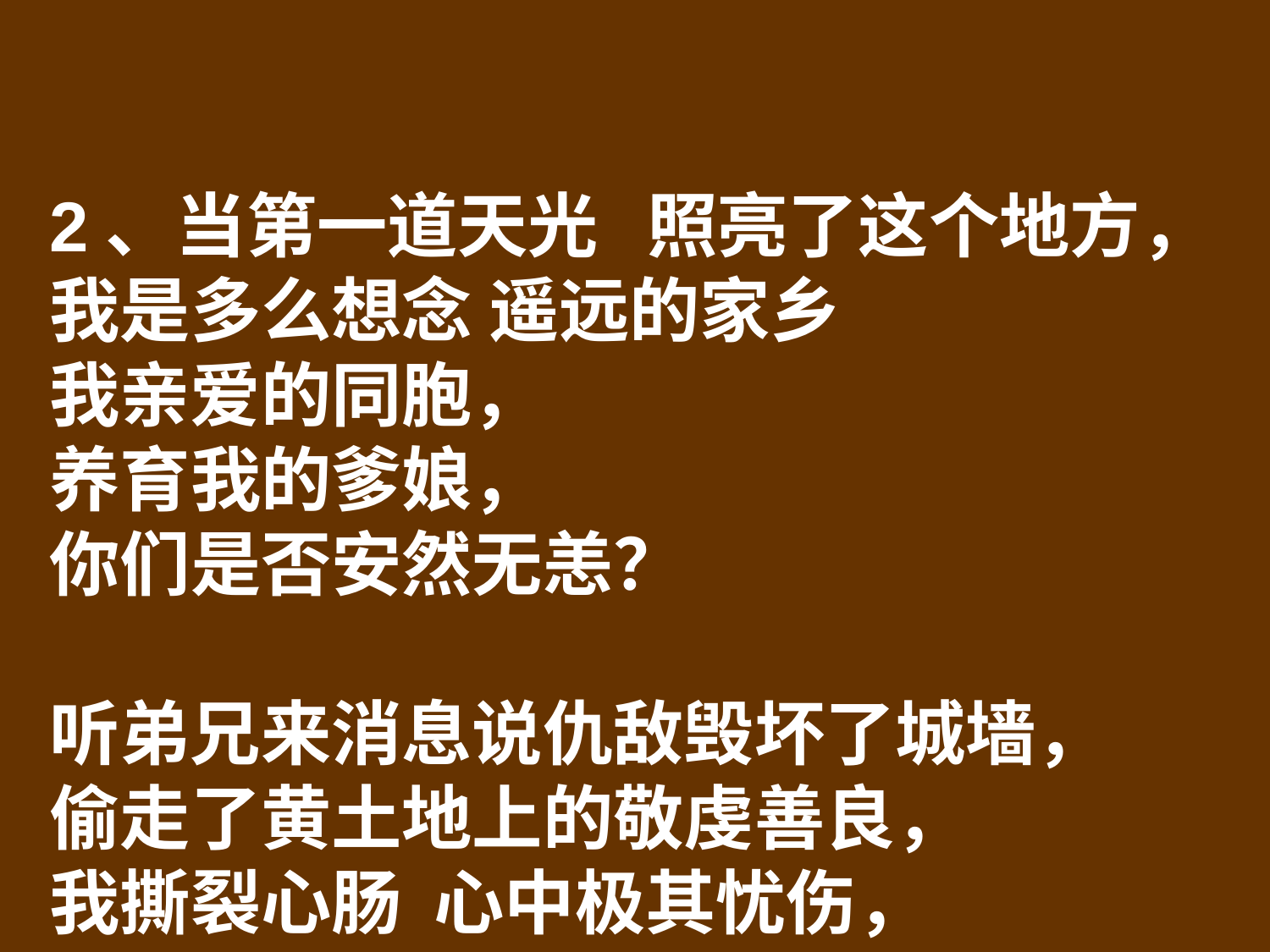

2、当第一道天光   照亮了这个地方，
我是多么想念 遥远的家乡
我亲爱的同胞，
养育我的爹娘，
你们是否安然无恙？

听弟兄来消息说仇敌毁坏了城墙，
偷走了黄土地上的敬虔善良，
我撕裂心肠  心中极其忧伤，